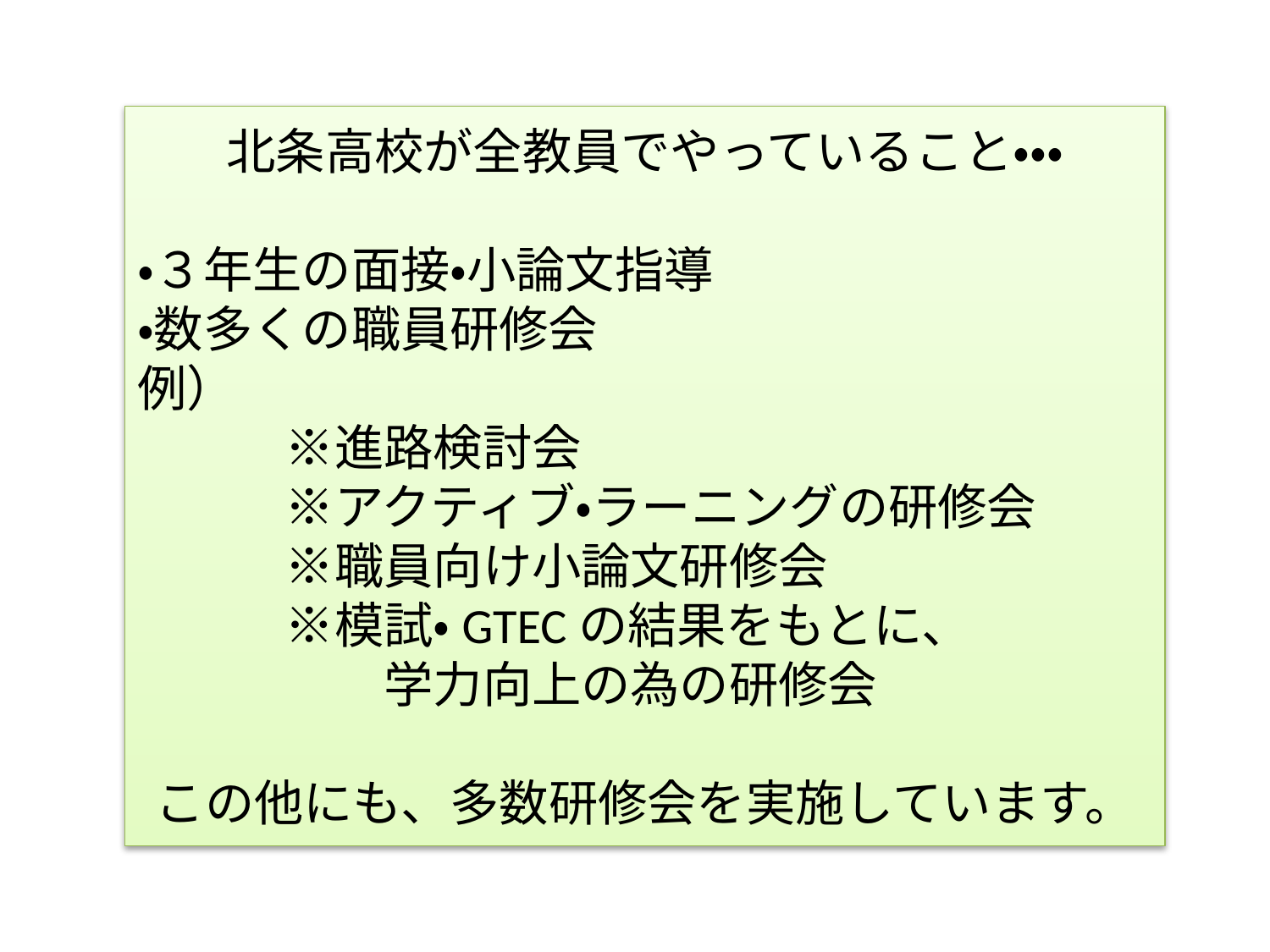

北条高校が全教員でやっていること・・・

・３年生の面接・小論文指導
・数多くの職員研修会
例）
　　　※進路検討会
　　　※アクティブ・ラーニングの研修会
　　　※職員向け小論文研修会
　　　※模試・GTECの結果をもとに、
　　　　　学力向上の為の研修会

この他にも、多数研修会を実施しています。